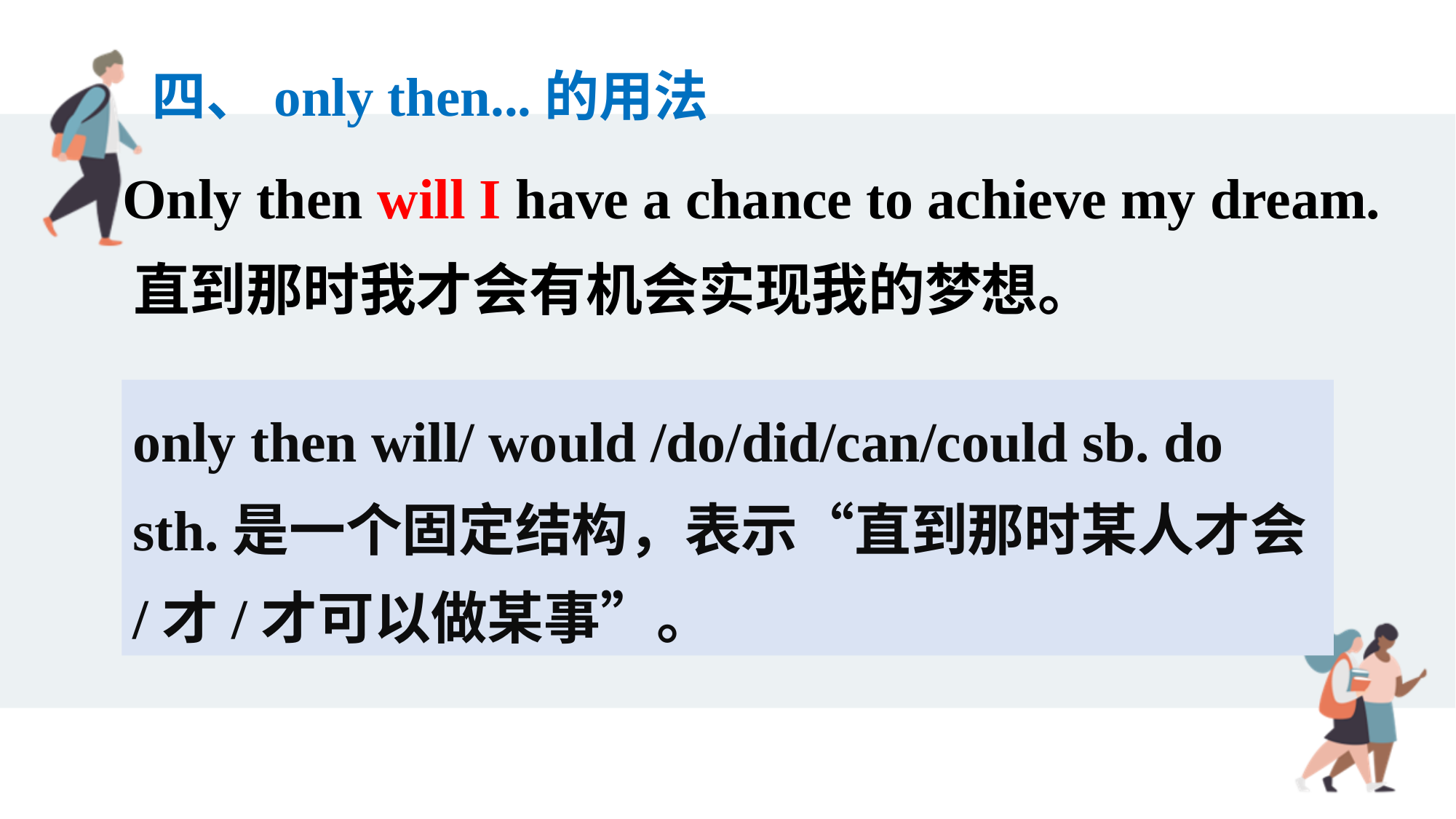

四、only then...的用法
Only then will I have a chance to achieve my dream.
    直到那时我才会有机会实现我的梦想。
only then will/ would /do/did/can/could sb. do sth.是一个固定结构，表示“直到那时某人才会/才/才可以做某事”。